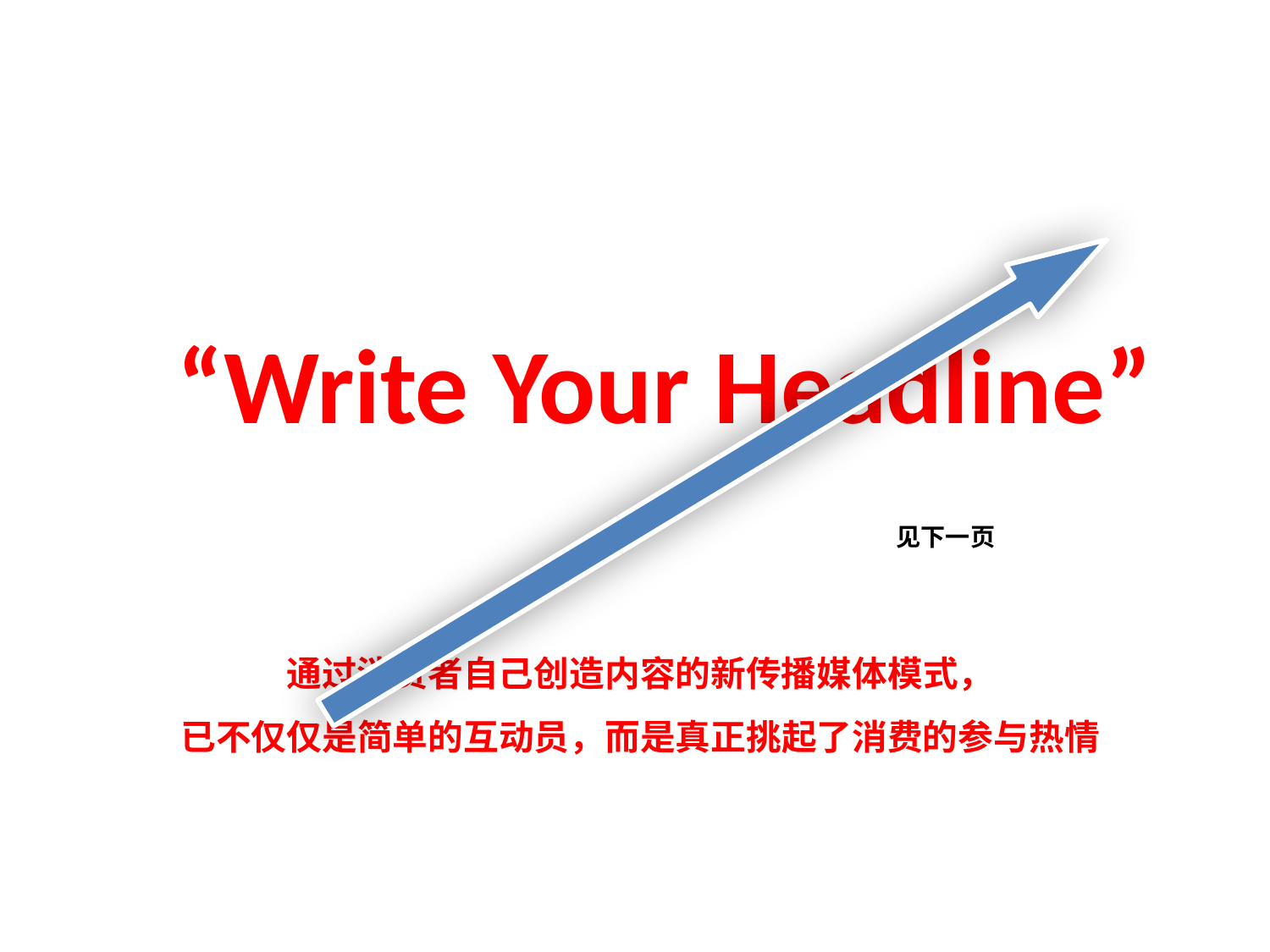

“Write Your Headline”

见下一页
通过消费者自己创造内容的新传播媒体模式，
已不仅仅是简单的互动员，而是真正挑起了消费的参与热情